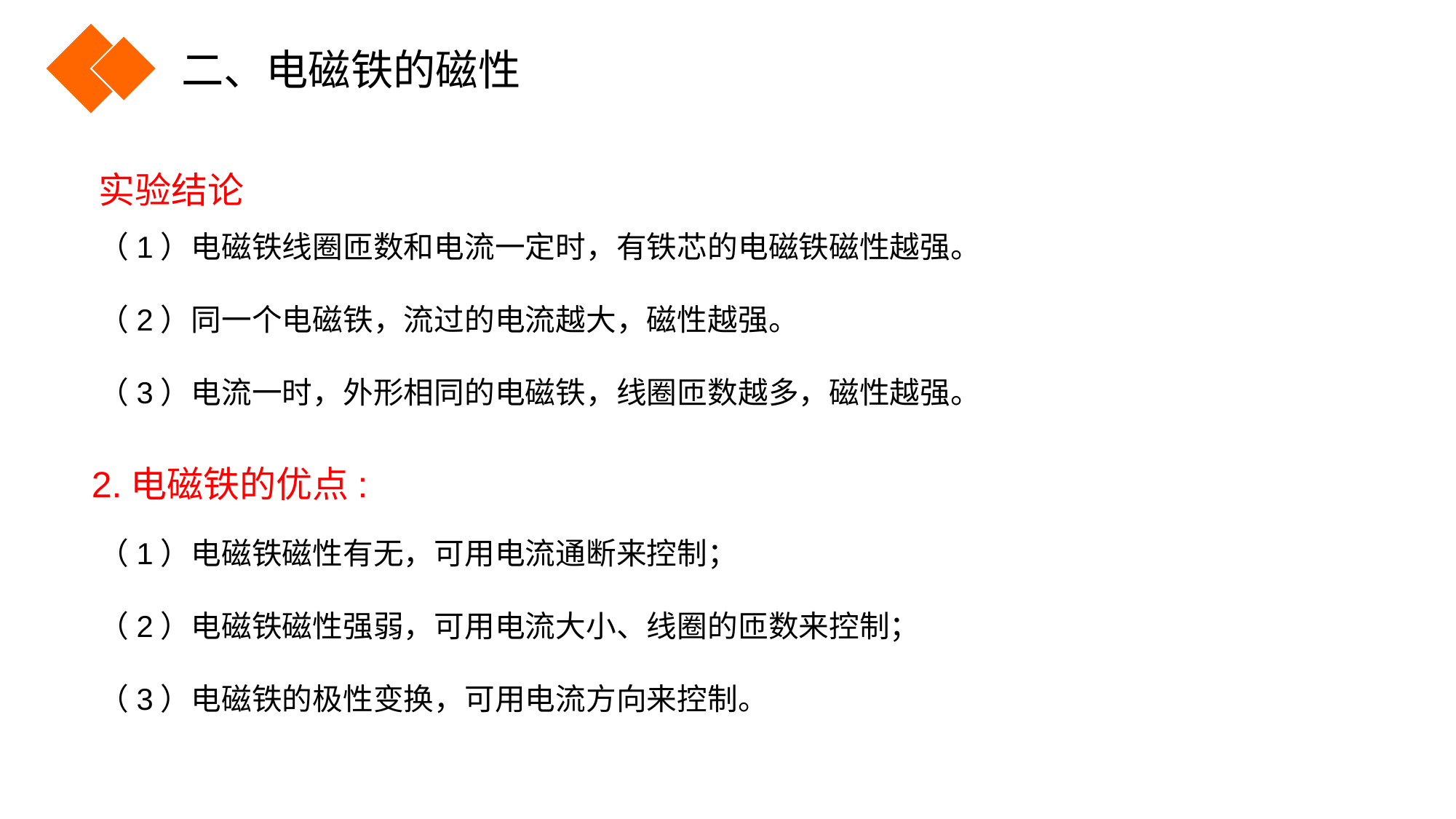

二、电磁铁的磁性
实验结论
（1）电磁铁线圈匝数和电流一定时，有铁芯的电磁铁磁性越强。
（2）同一个电磁铁，流过的电流越大，磁性越强。
（3）电流一时，外形相同的电磁铁，线圈匝数越多，磁性越强。
2.电磁铁的优点:
（1）电磁铁磁性有无，可用电流通断来控制；
（2）电磁铁磁性强弱，可用电流大小、线圈的匝数来控制；
（3）电磁铁的极性变换，可用电流方向来控制。